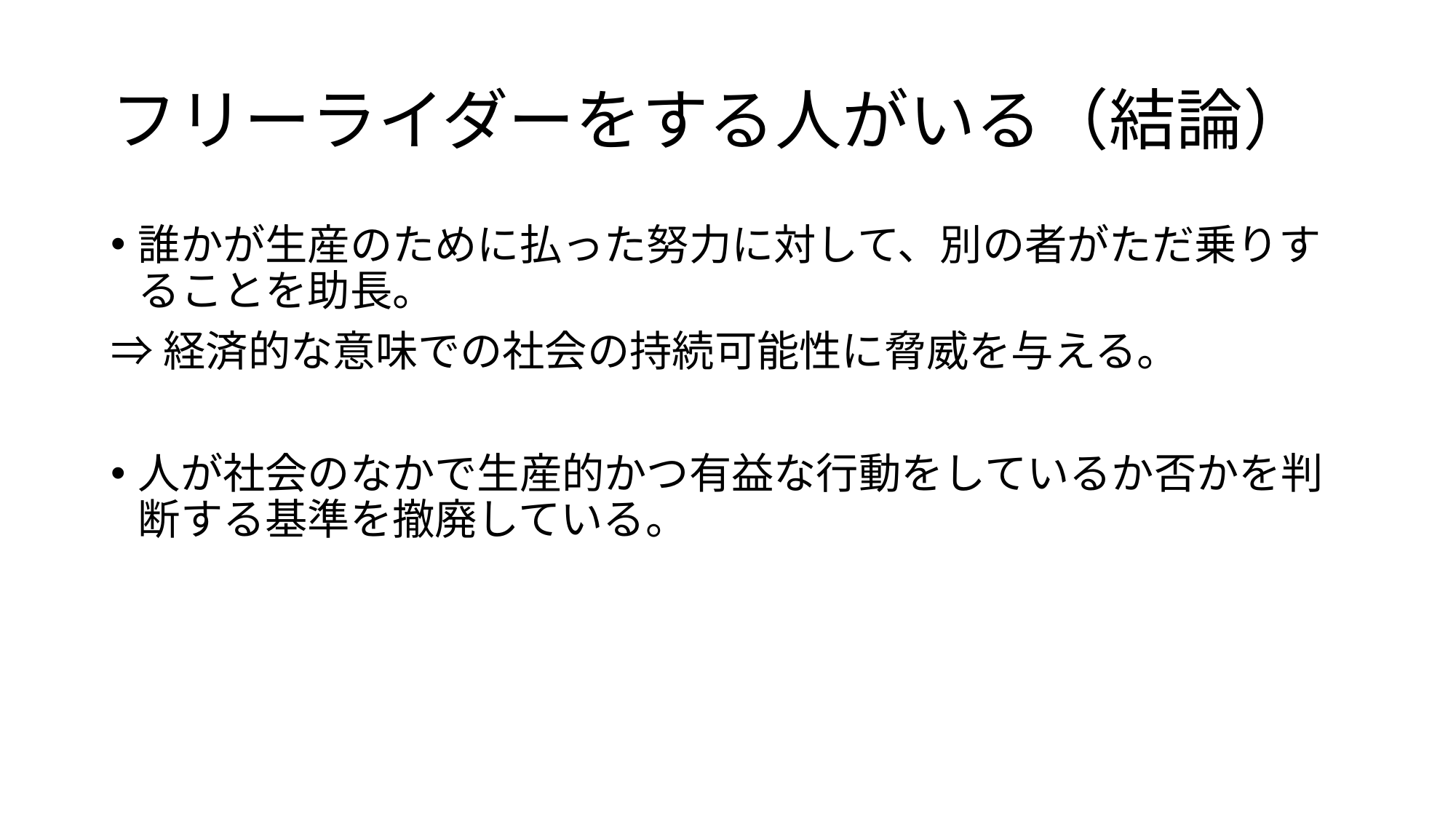

# フリーライダーをする人がいる（結論）
誰かが生産のために払った努力に対して、別の者がただ乗りすることを助長。
⇒経済的な意味での社会の持続可能性に脅威を与える。

人が社会のなかで生産的かつ有益な行動をしているか否かを判断する基準を撤廃している。